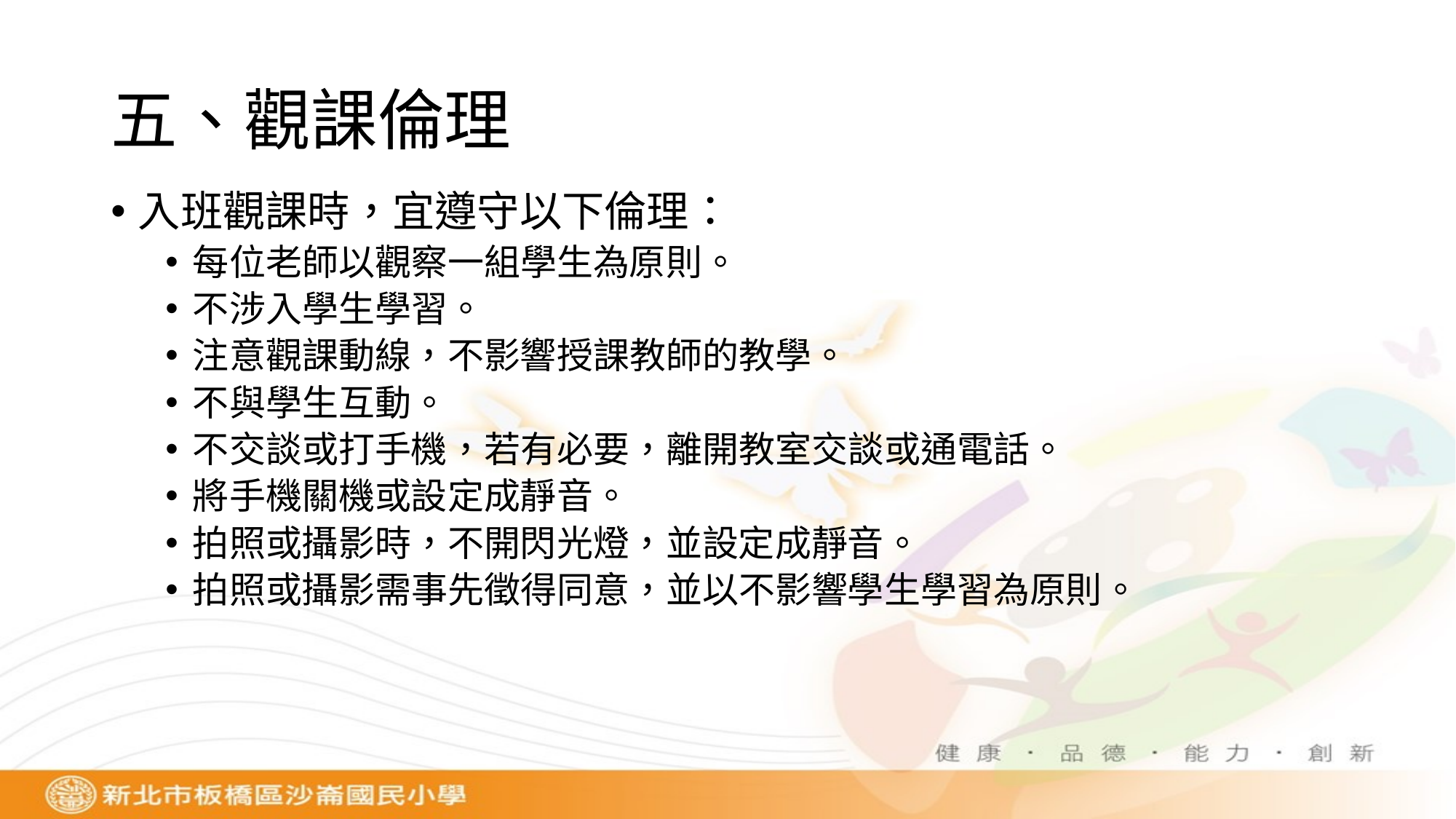

# 五、觀課倫理
入班觀課時，宜遵守以下倫理：
每位老師以觀察一組學生為原則。
不涉入學生學習。
注意觀課動線，不影響授課教師的教學。
不與學生互動。
不交談或打手機，若有必要，離開教室交談或通電話。
將手機關機或設定成靜音。
拍照或攝影時，不開閃光燈，並設定成靜音。
拍照或攝影需事先徵得同意，並以不影響學生學習為原則。